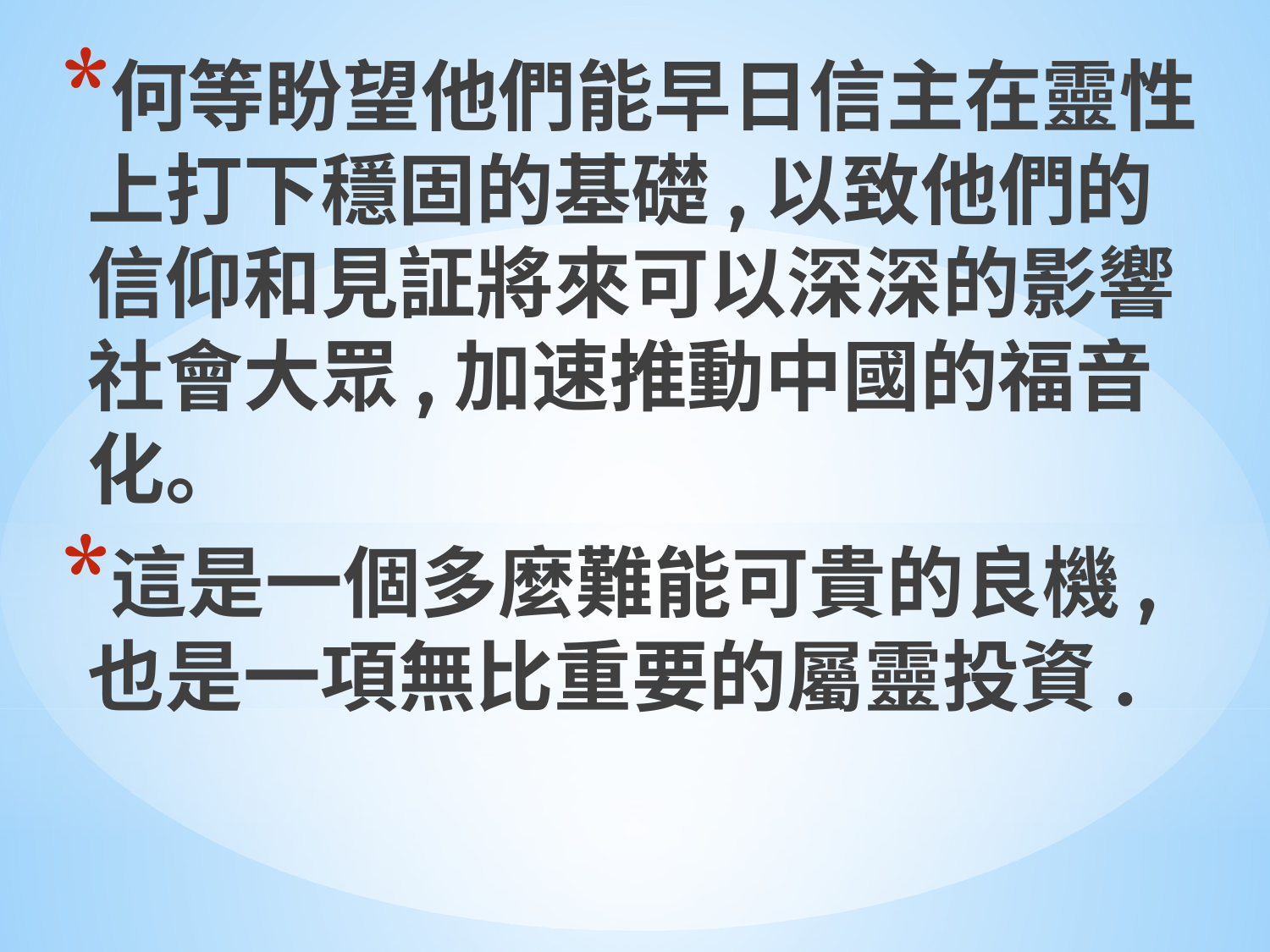

何等盼望他們能早日信主在靈性上打下穩固的基礎,以致他們的信仰和見証將來可以深深的影響社會大眾,加速推動中國的福音化。
這是一個多麼難能可貴的良機,也是一項無比重要的屬靈投資.
#